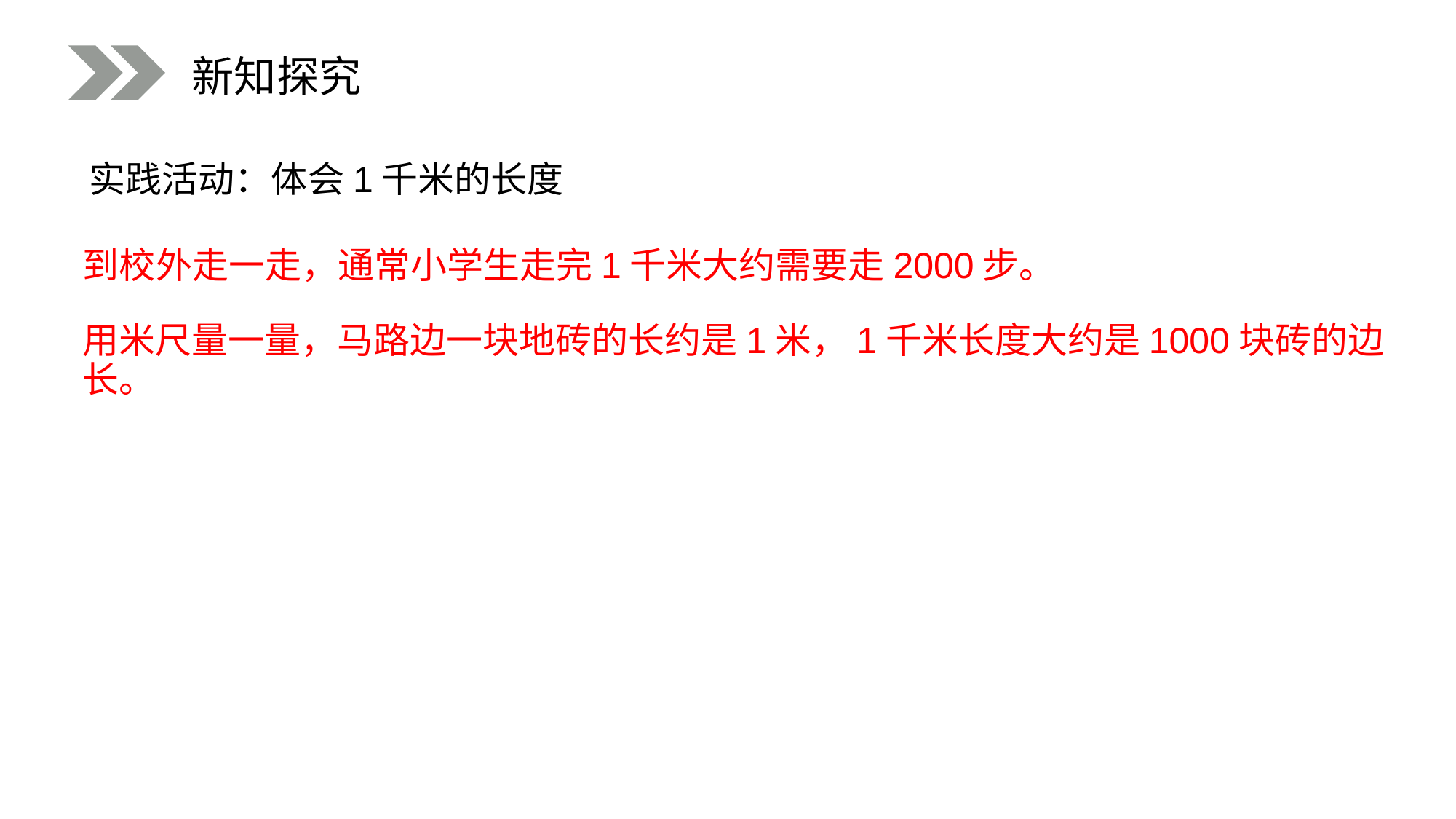

新知探究
实践活动：体会1千米的长度
到校外走一走，通常小学生走完1千米大约需要走2000步。
用米尺量一量，马路边一块地砖的长约是1米，1千米长度大约是1000块砖的边长。